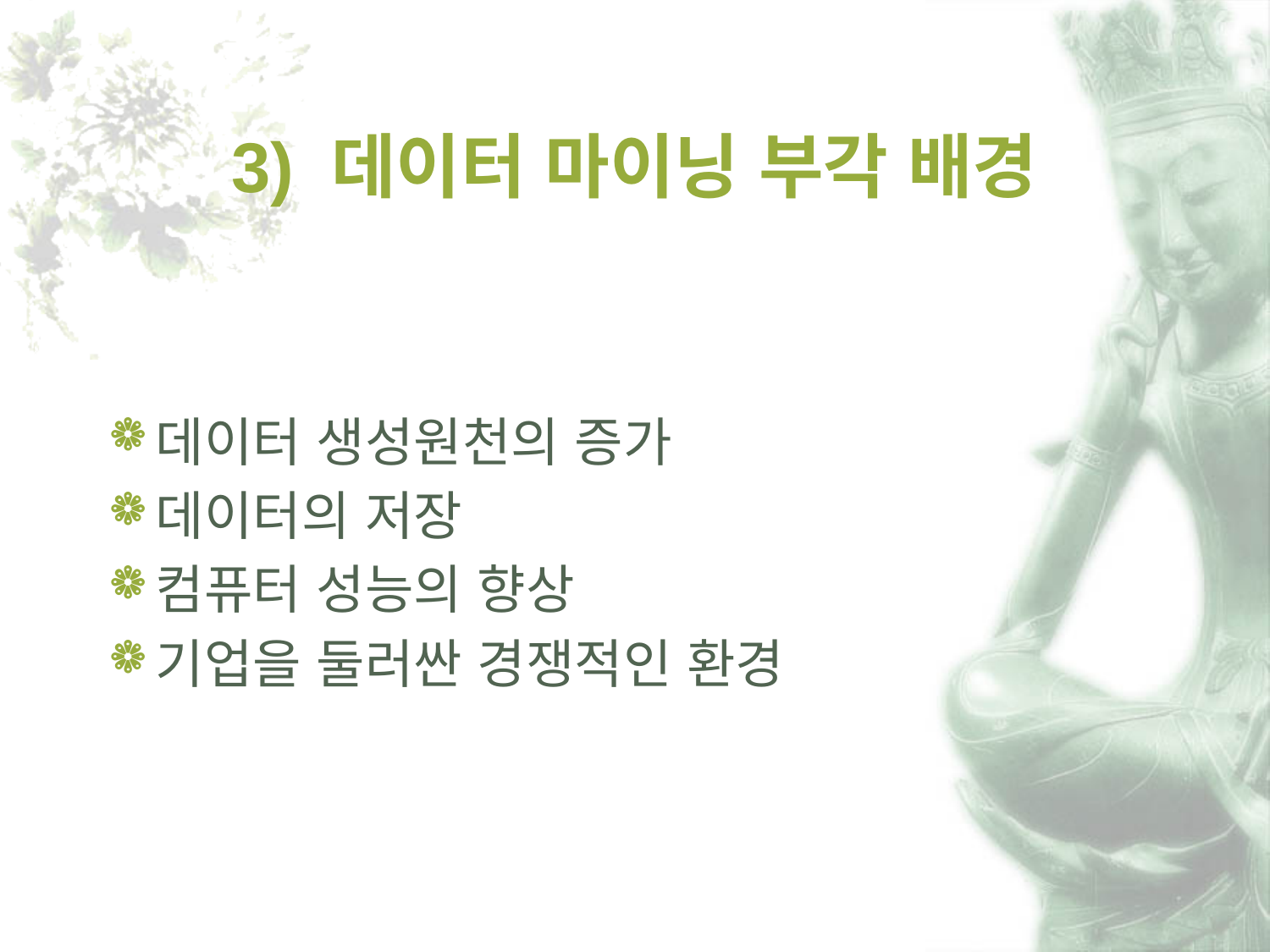

# 3) 데이터 마이닝 부각 배경
데이터 생성원천의 증가
데이터의 저장
컴퓨터 성능의 향상
기업을 둘러싼 경쟁적인 환경